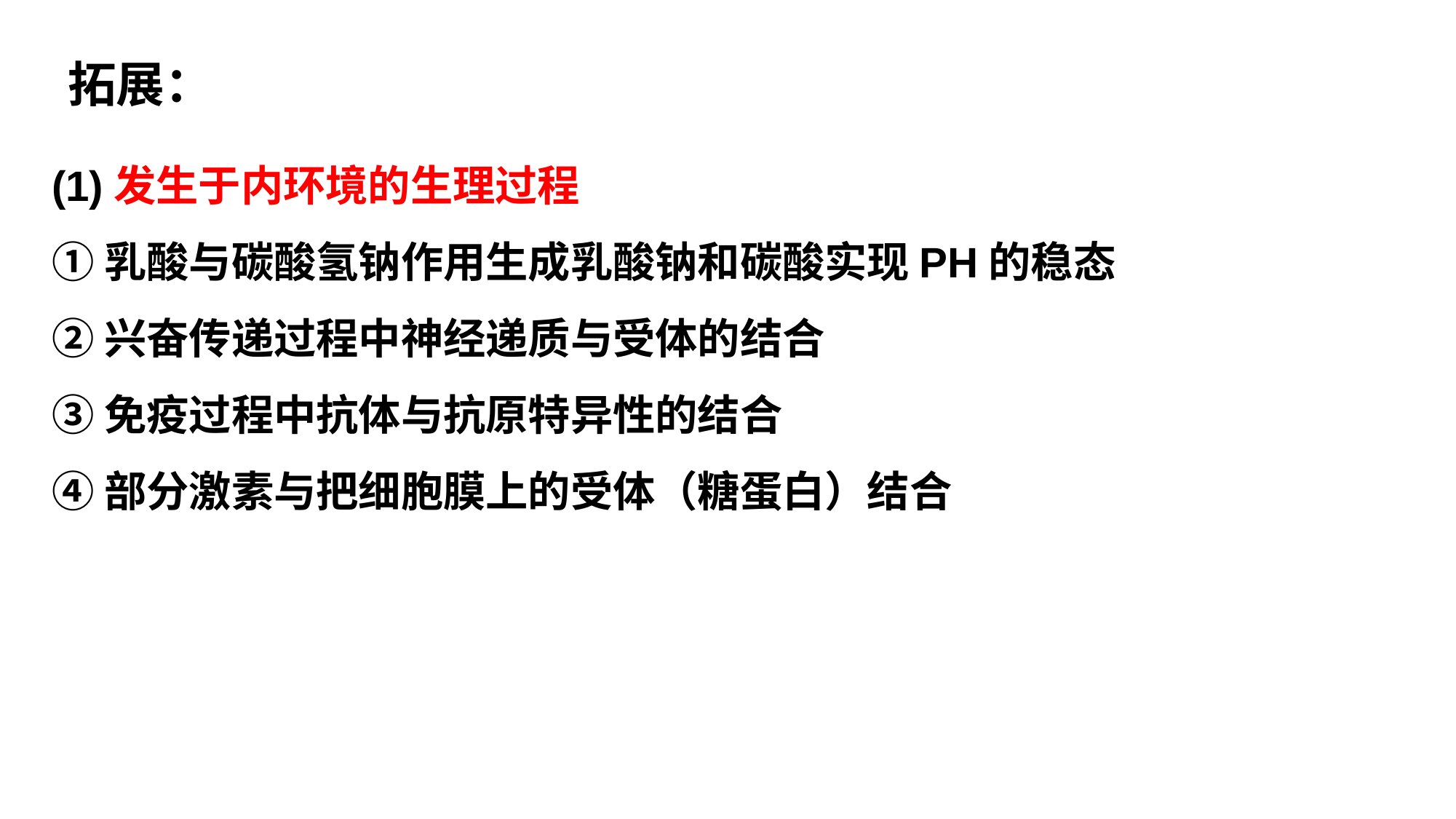

拓展：
(1)发生于内环境的生理过程
①乳酸与碳酸氢钠作用生成乳酸钠和碳酸实现PH的稳态
②兴奋传递过程中神经递质与受体的结合
③免疫过程中抗体与抗原特异性的结合
④部分激素与把细胞膜上的受体（糖蛋白）结合